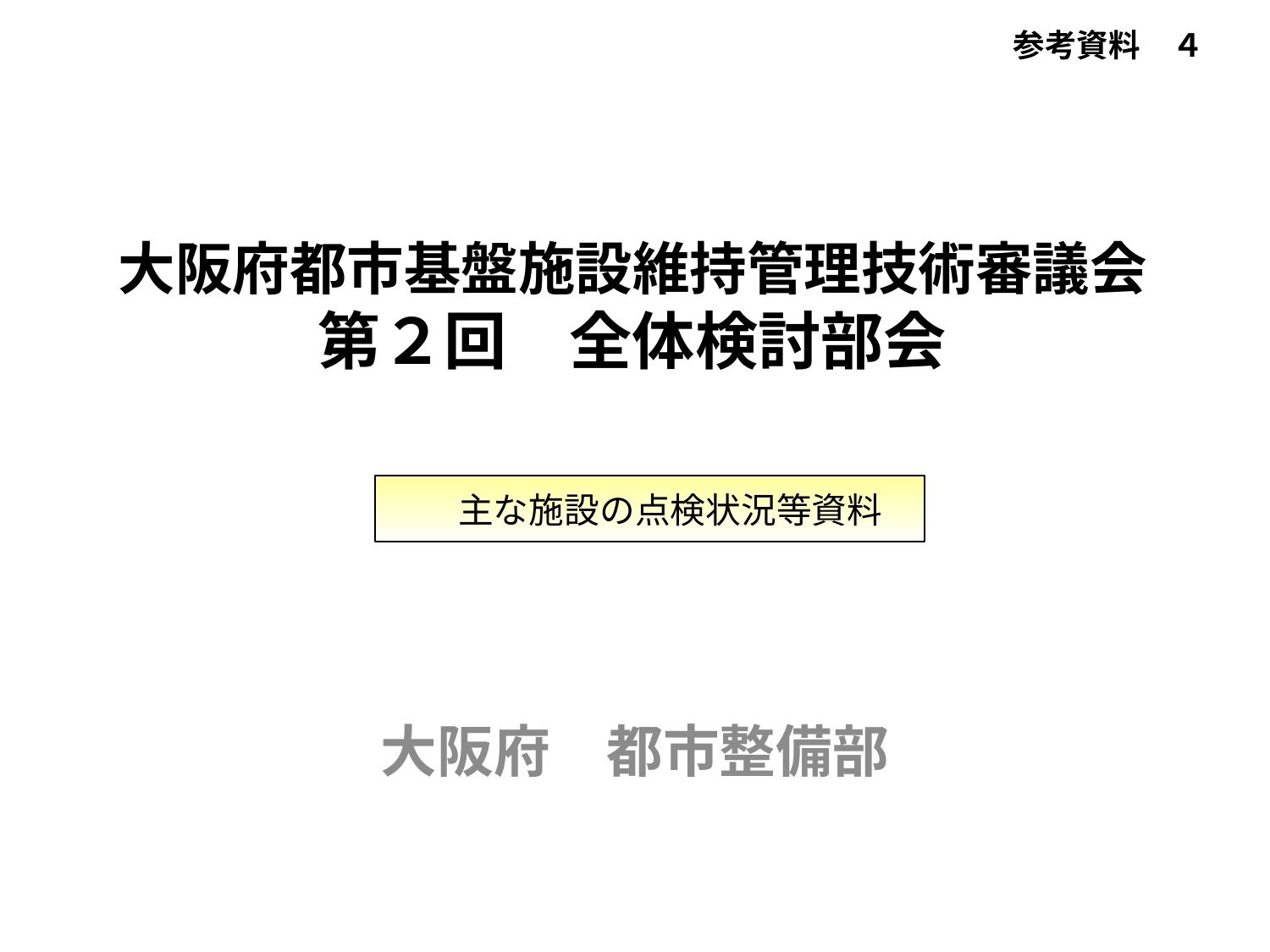

参考資料　４
# 大阪府都市基盤施設維持管理技術審議会 第２回　全体検討部会
　　主な施設の点検状況等資料
大阪府　都市整備部